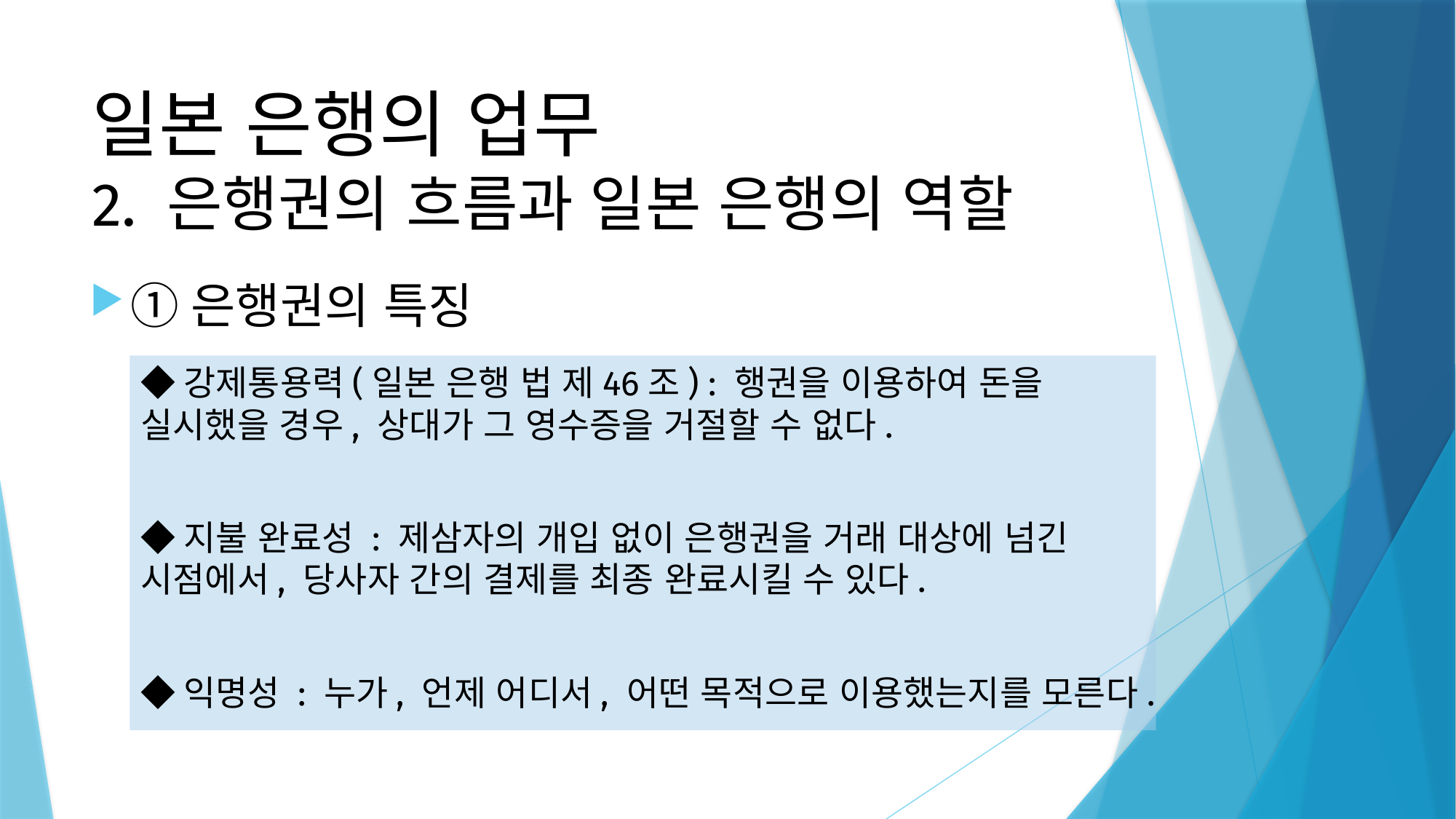

# 일본 은행의 업무 2. 은행권의 흐름과 일본 은행의 역할
①은행권의 특징
◆강제통용력(일본 은행 법 제46조) : 행권을 이용하여 돈을 실시했을 경우, 상대가 그 영수증을 거절할 수 없다.

◆지불 완료성 : 제삼자의 개입 없이 은행권을 거래 대상에 넘긴 시점에서, 당사자 간의 결제를 최종 완료시킬 수 있다.

◆익명성 : 누가, 언제 어디서, 어떤 목적으로 이용했는지를 모른다.